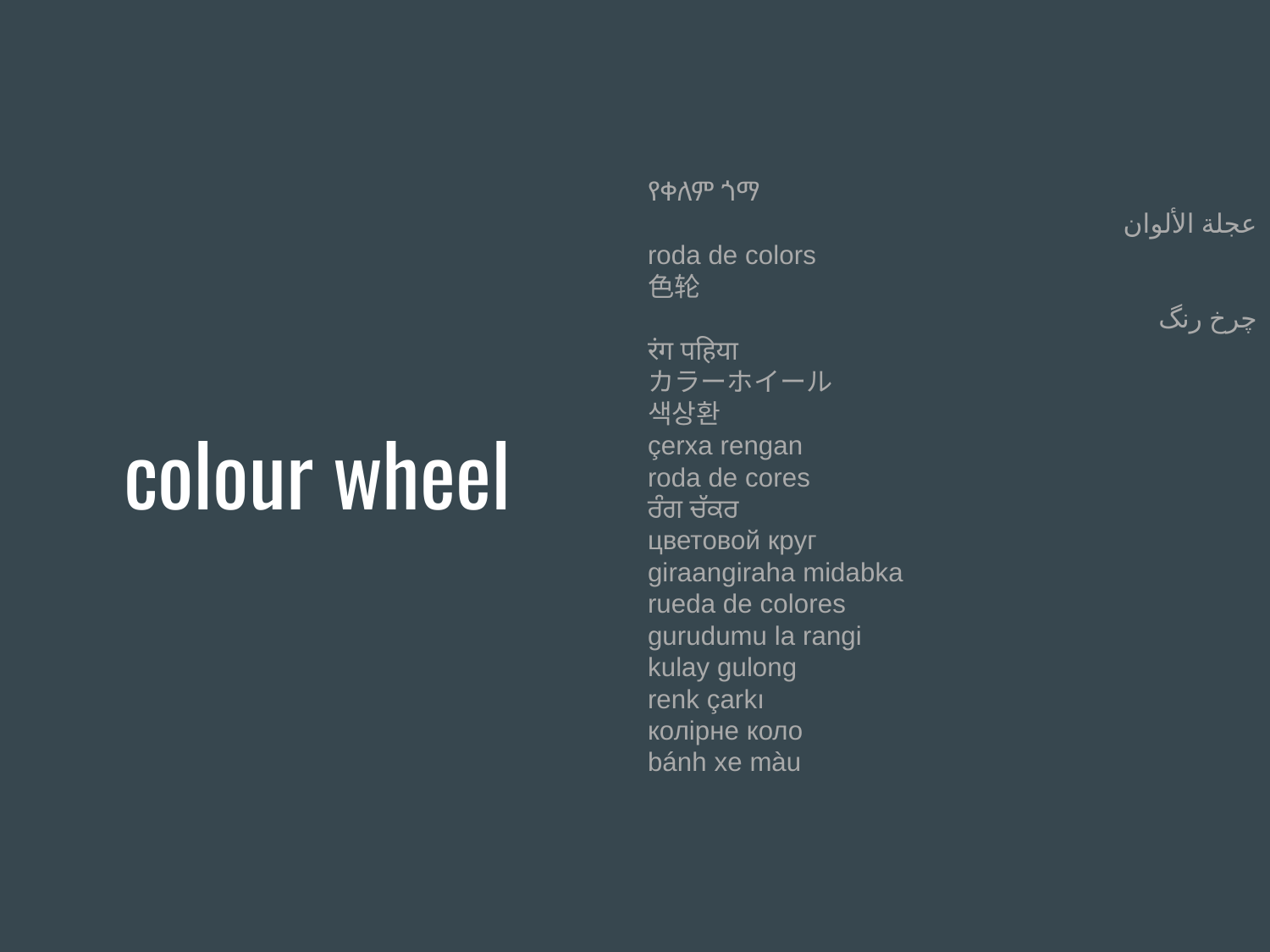

colour wheel
የቀለም ጎማ
عجلة الألوان
roda de colors
色轮
چرخ رنگ
रंग पहिया
カラーホイール
색상환
çerxa rengan
roda de cores
ਰੰਗ ਚੱਕਰ
цветовой круг
giraangiraha midabka
rueda de colores
gurudumu la rangi
kulay gulong
renk çarkı
колірне коло
bánh xe màu